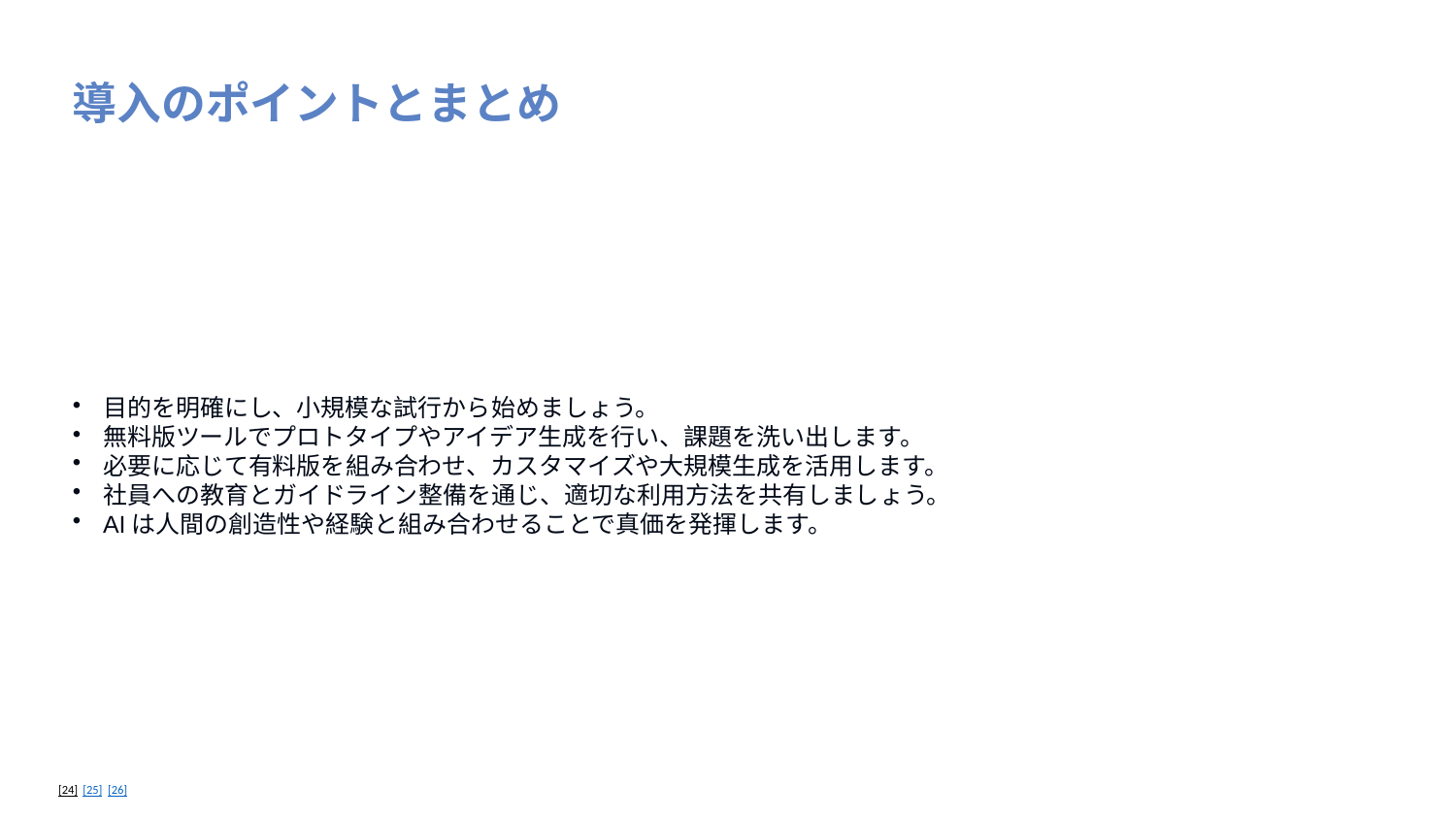

導入のポイントとまとめ
目的を明確にし、小規模な試行から始めましょう。
無料版ツールでプロトタイプやアイデア生成を行い、課題を洗い出します。
必要に応じて有料版を組み合わせ、カスタマイズや大規模生成を活用します。
社員への教育とガイドライン整備を通じ、適切な利用方法を共有しましょう。
AIは人間の創造性や経験と組み合わせることで真価を発揮します。
[24]  [25]  [26]